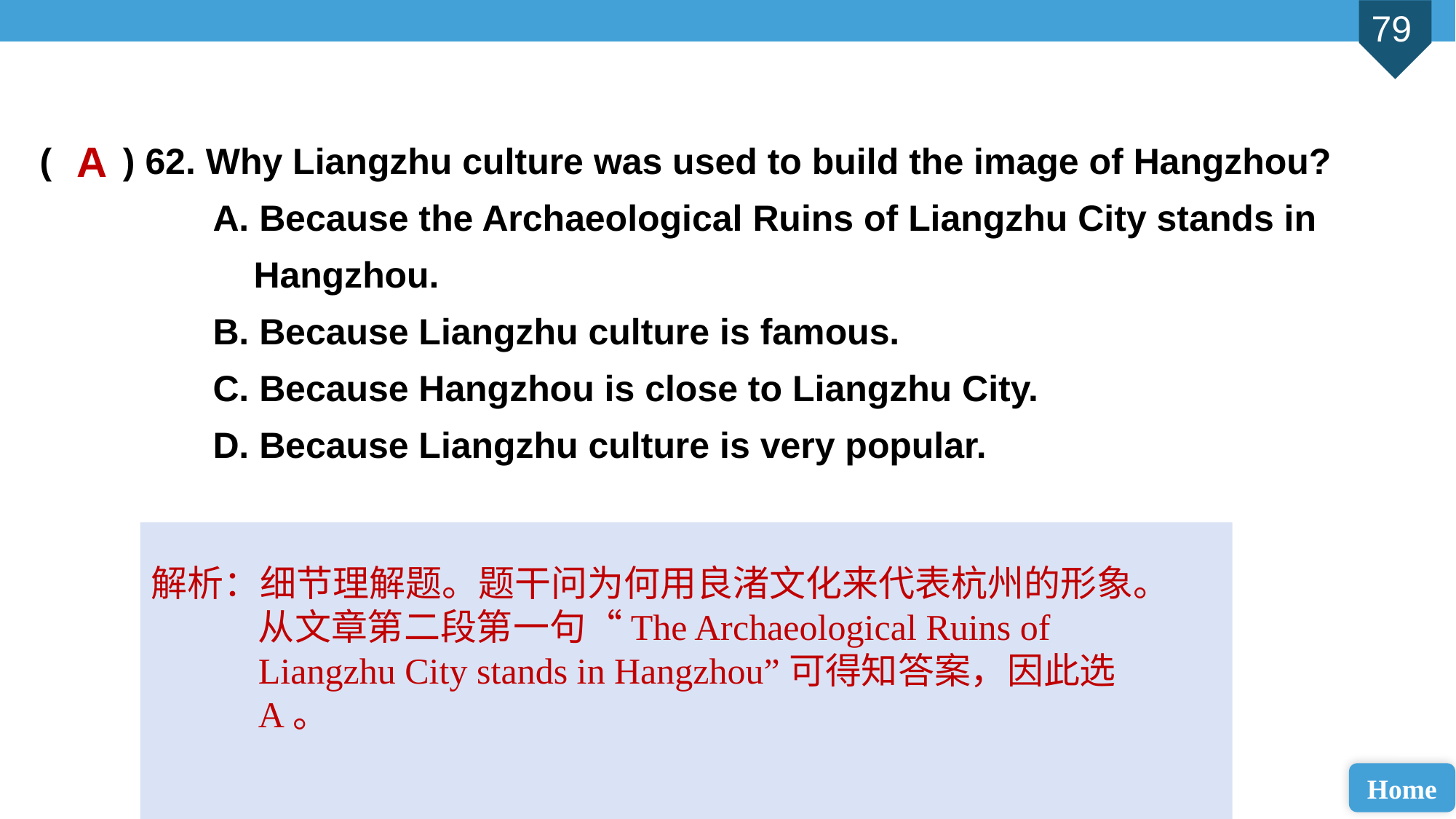

(       ) 62. Why Liangzhu culture was used to build the image of Hangzhou?
                 A. Because the Archaeological Ruins of Liangzhu City stands in
                     Hangzhou.
                 B. Because Liangzhu culture is famous.
                 C. Because Hangzhou is close to Liangzhu City.
                 D. Because Liangzhu culture is very popular.
A

解析：细节理解题。题干问为何用良渚文化来代表杭州的形象。从文章第二段第一句“The Archaeological Ruins of Liangzhu City stands in Hangzhou”可得知答案，因此选A。